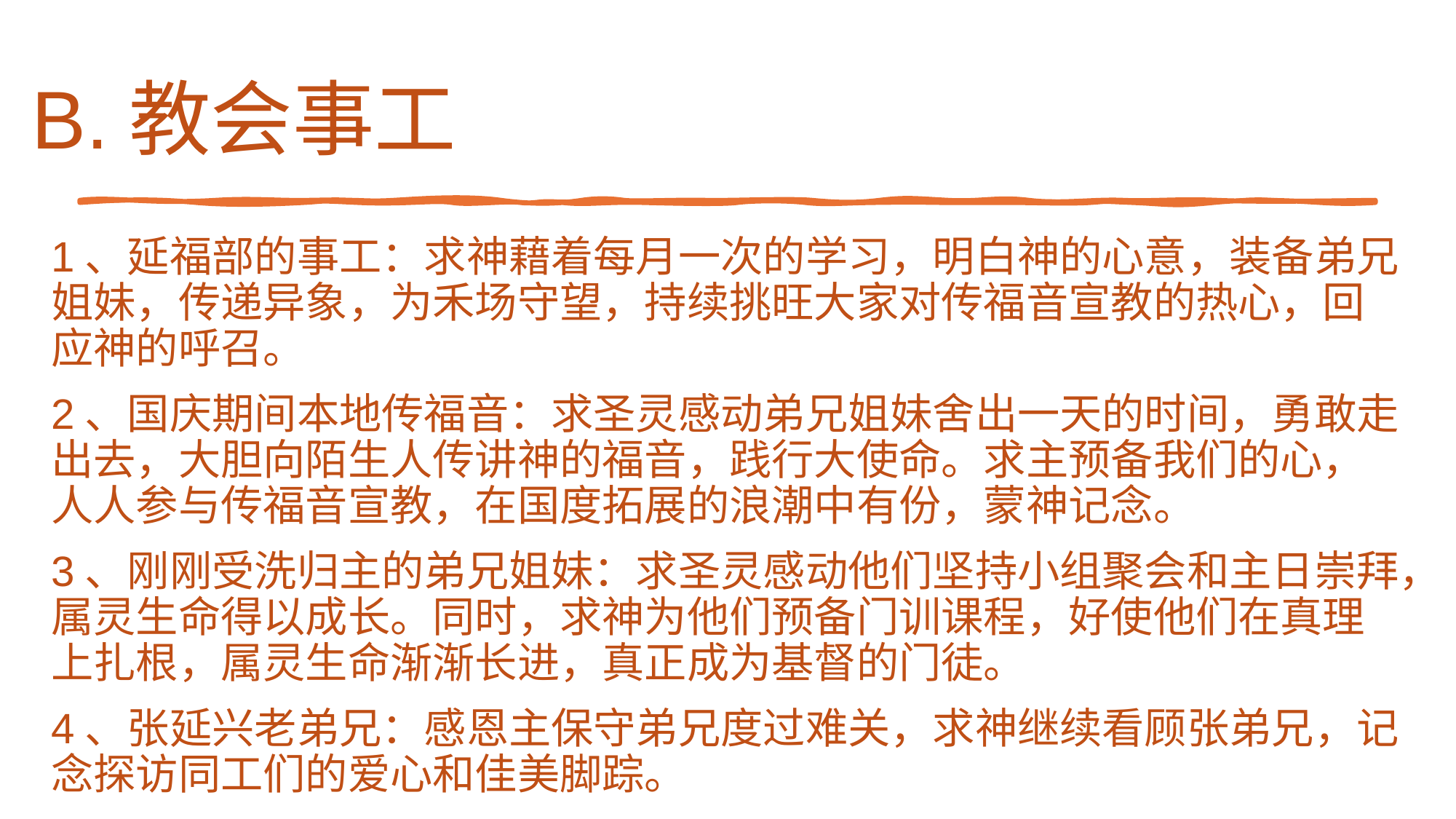

# B.教会事工

1、延福部的事工：求神藉着每月一次的学习，明白神的心意，装备弟兄姐妹，传递异象，为禾场守望，持续挑旺大家对传福音宣教的热心，回应神的呼召。

2、国庆期间本地传福音：求圣灵感动弟兄姐妹舍出一天的时间，勇敢走出去，大胆向陌生人传讲神的福音，践行大使命。求主预备我们的心，人人参与传福音宣教，在国度拓展的浪潮中有份，蒙神记念。

3、刚刚受洗归主的弟兄姐妹：求圣灵感动他们坚持小组聚会和主日崇拜，属灵生命得以成长。同时，求神为他们预备门训课程，好使他们在真理上扎根，属灵生命渐渐长进，真正成为基督的门徒。

4、张延兴老弟兄：感恩主保守弟兄度过难关，求神继续看顾张弟兄，记念探访同工们的爱心和佳美脚踪。